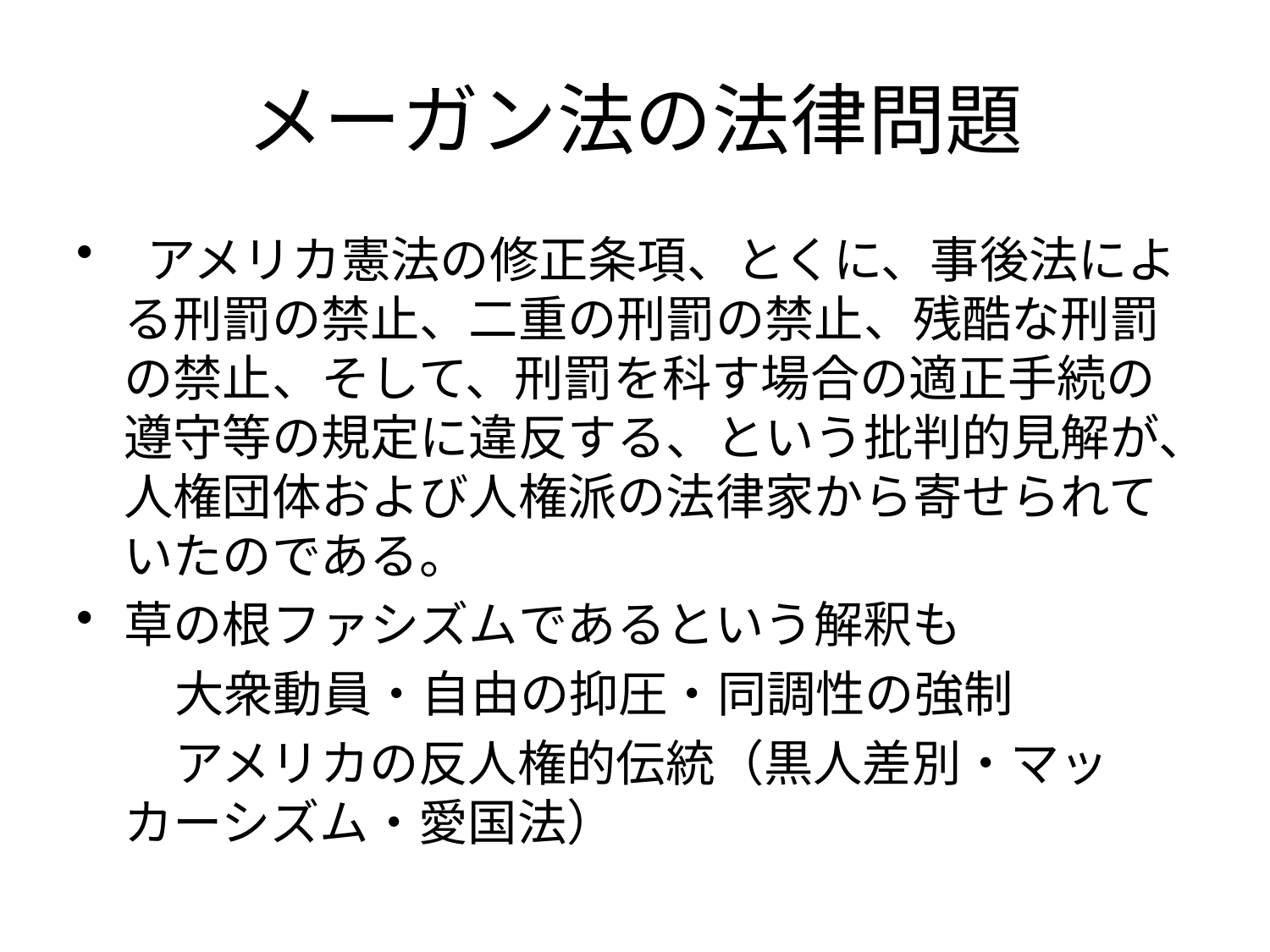

# メーガン法の法律問題
 アメリカ憲法の修正条項、とくに、事後法による刑罰の禁止、二重の刑罰の禁止、残酷な刑罰の禁止、そして、刑罰を科す場合の適正手続の遵守等の規定に違反する、という批判的見解が、人権団体および人権派の法律家から寄せられていたのである。
草の根ファシズムであるという解釈も
　　大衆動員・自由の抑圧・同調性の強制
　　アメリカの反人権的伝統（黒人差別・マッカーシズム・愛国法）